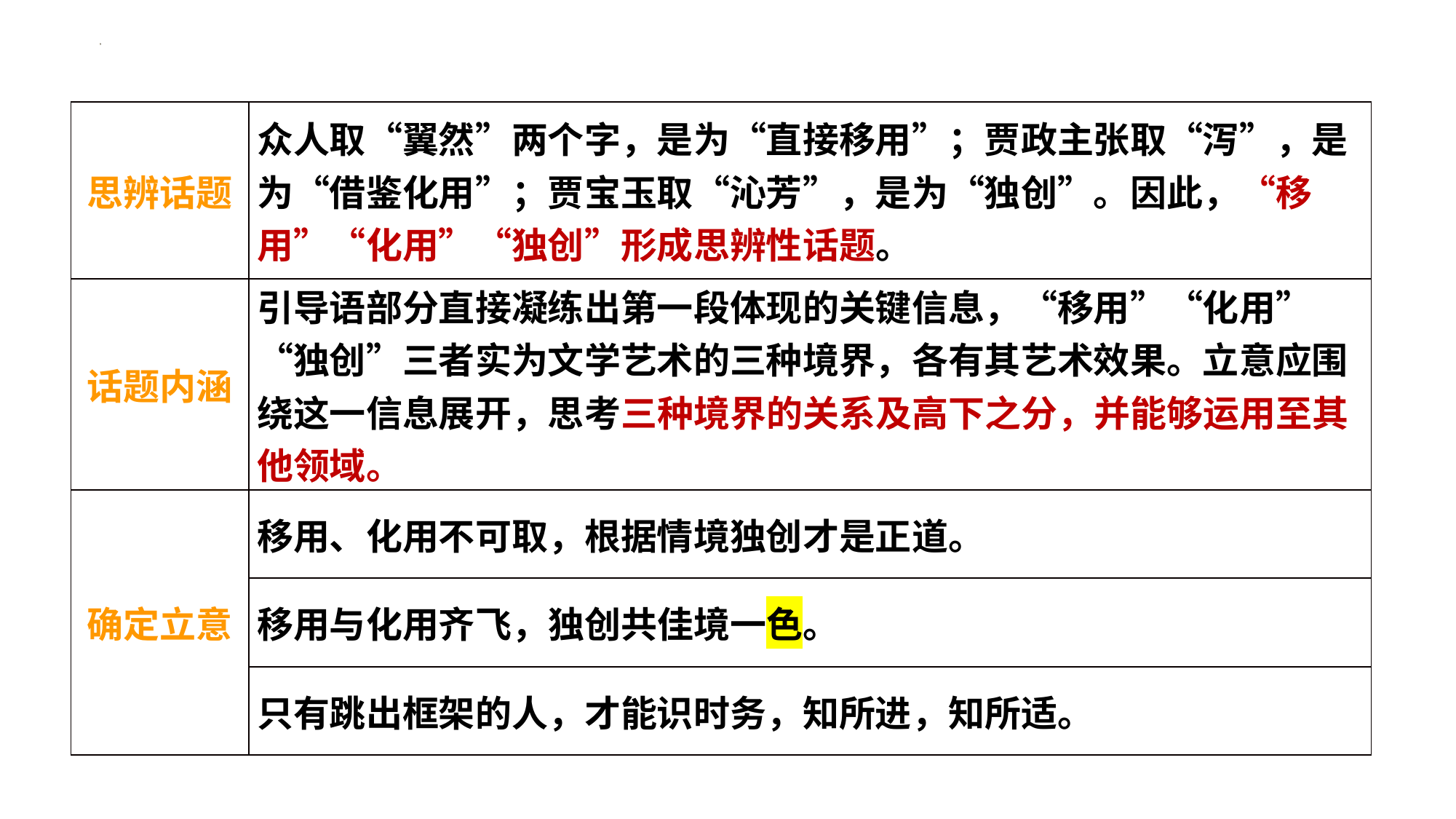

| 思辨话题 | 众人取“翼然”两个字，是为“直接移用”；贾政主张取“泻”，是为“借鉴化用”；贾宝玉取“沁芳”，是为“独创”。因此，“移用”“化用”“独创”形成思辨性话题。 |
| --- | --- |
| 话题内涵 | 引导语部分直接凝练出第一段体现的关键信息，“移用”“化用”“独创”三者实为文学艺术的三种境界，各有其艺术效果。立意应围绕这一信息展开，思考三种境界的关系及高下之分，并能够运用至其他领域。 |
| 确定立意 | 移用、化用不可取，根据情境独创才是正道。 |
|  | 移用与化用齐飞，独创共佳境一色。 |
|  | 只有跳出框架的人，才能识时务，知所进，知所适。 |